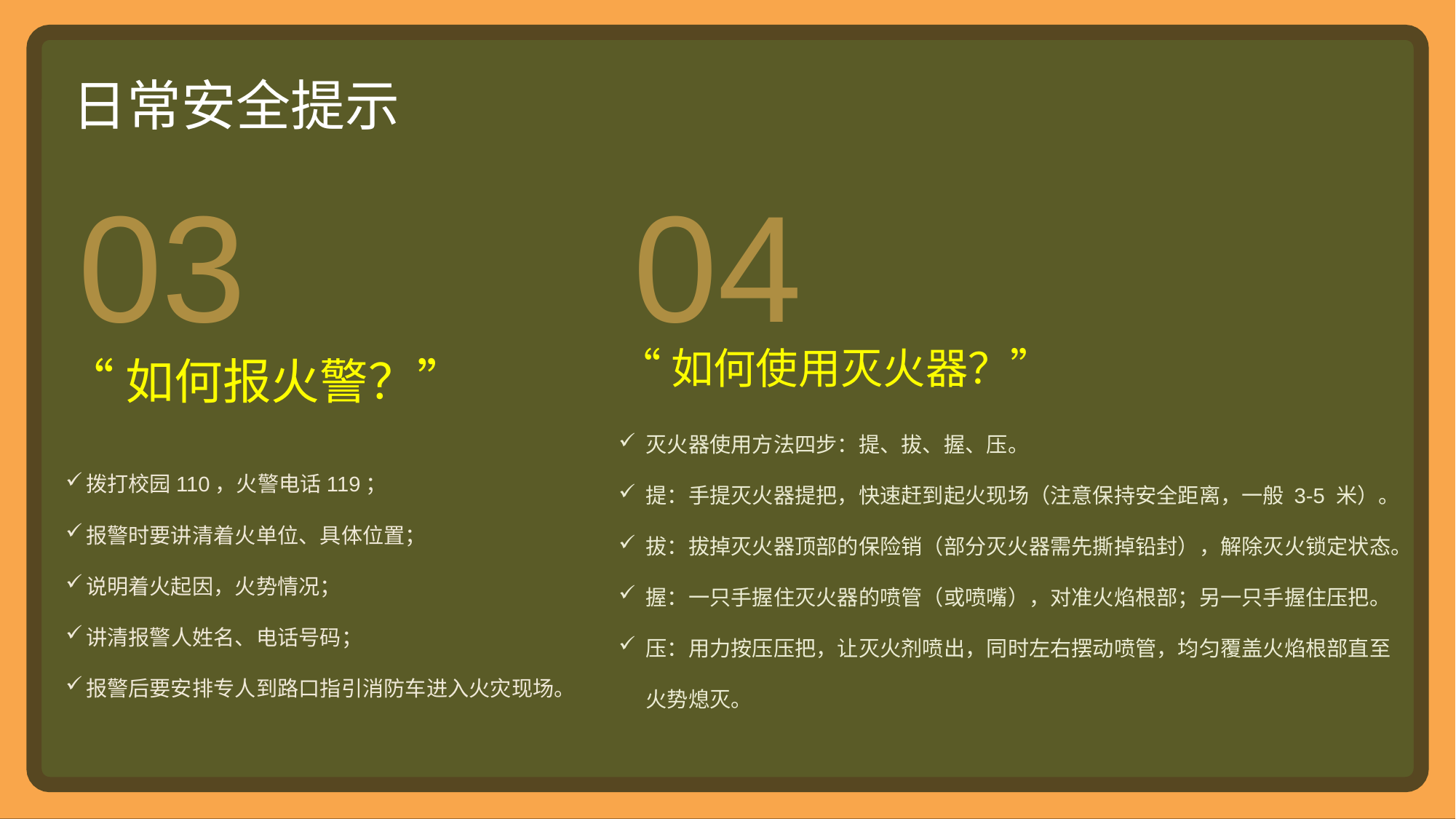

日常安全提示
03
04
“如何使用灭火器？”

灭火器使用方法四步：提、拔、握、压。
提：手提灭火器提把，快速赶到起火现场（注意保持安全距离，一般 3-5 米）。
拔：拔掉灭火器顶部的保险销（部分灭火器需先撕掉铅封），解除灭火锁定状态。
握：一只手握住灭火器的喷管（或喷嘴），对准火焰根部；另一只手握住压把。
压：用力按压压把，让灭火剂喷出，同时左右摆动喷管，均匀覆盖火焰根部直至火势熄灭。
“如何报火警？”

拨打校园110，火警电话119；
报警时要讲清着火单位、具体位置；
说明着火起因，火势情况；
讲清报警人姓名、电话号码；
报警后要安排专人到路口指引消防车进入火灾现场。